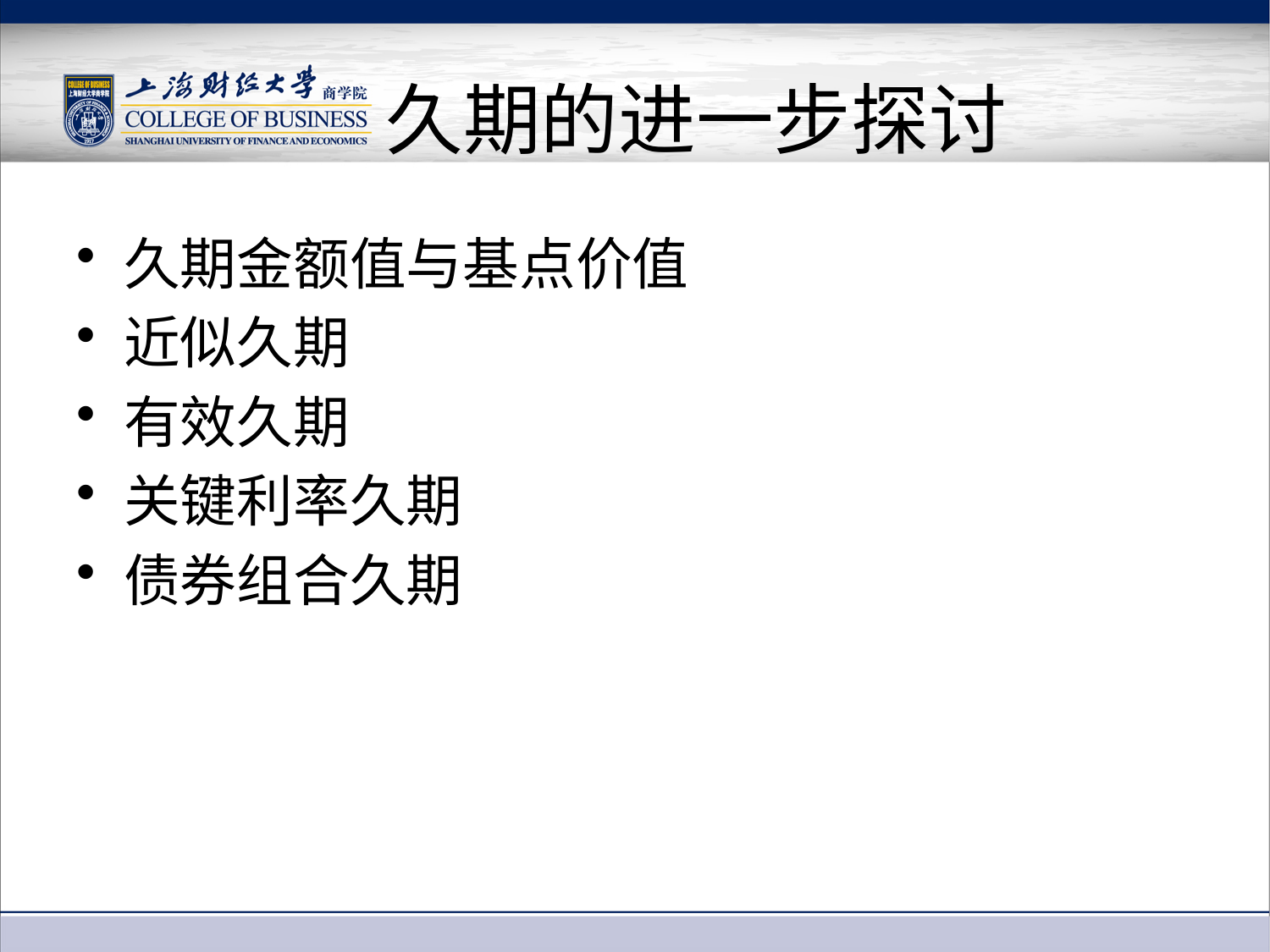

# 久期的进一步探讨
久期金额值与基点价值
近似久期
有效久期
关键利率久期
债券组合久期